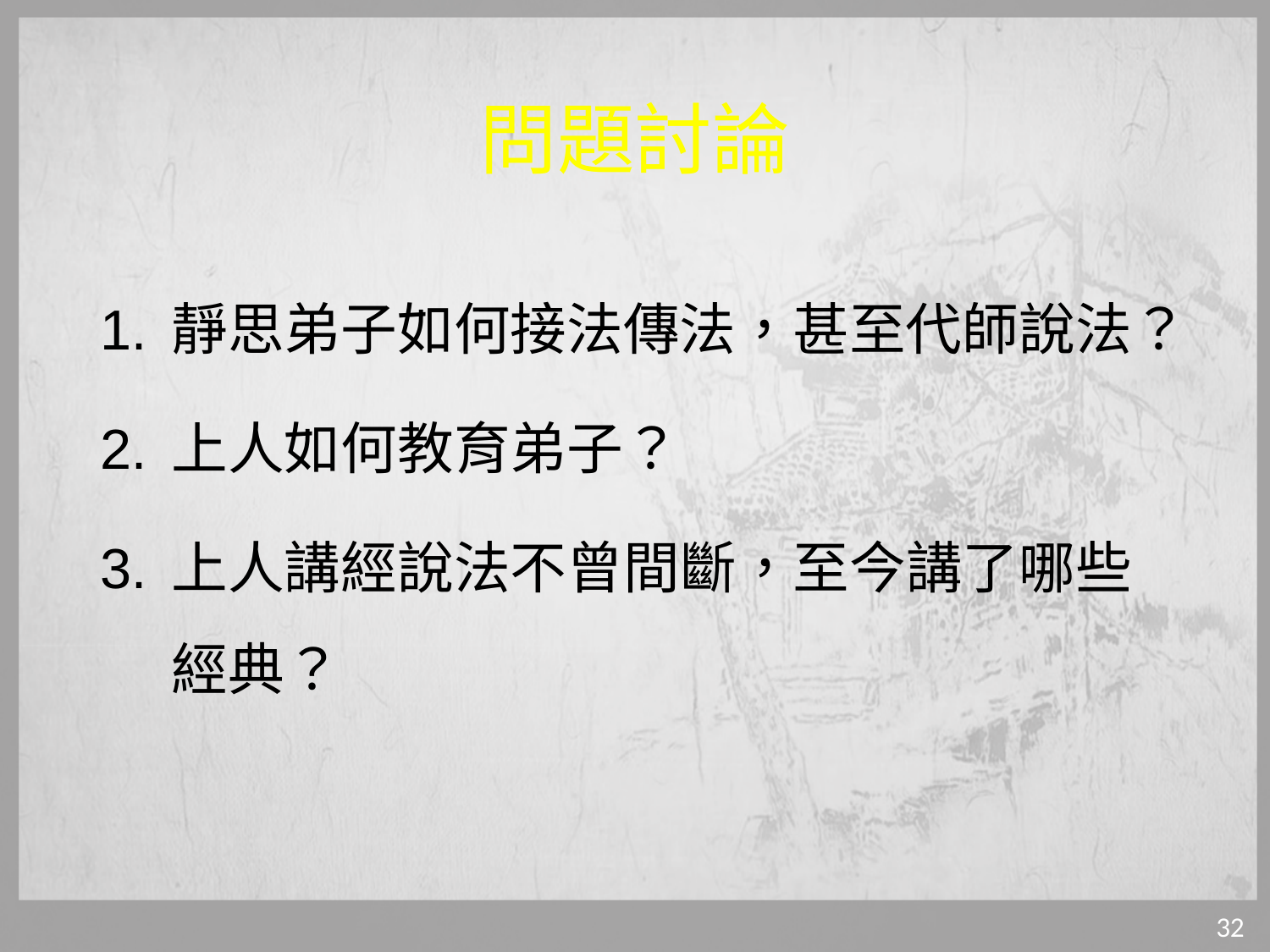

# 問題討論
靜思弟子如何接法傳法，甚至代師說法？
上人如何教育弟子？
上人講經說法不曾間斷，至今講了哪些經典？

32